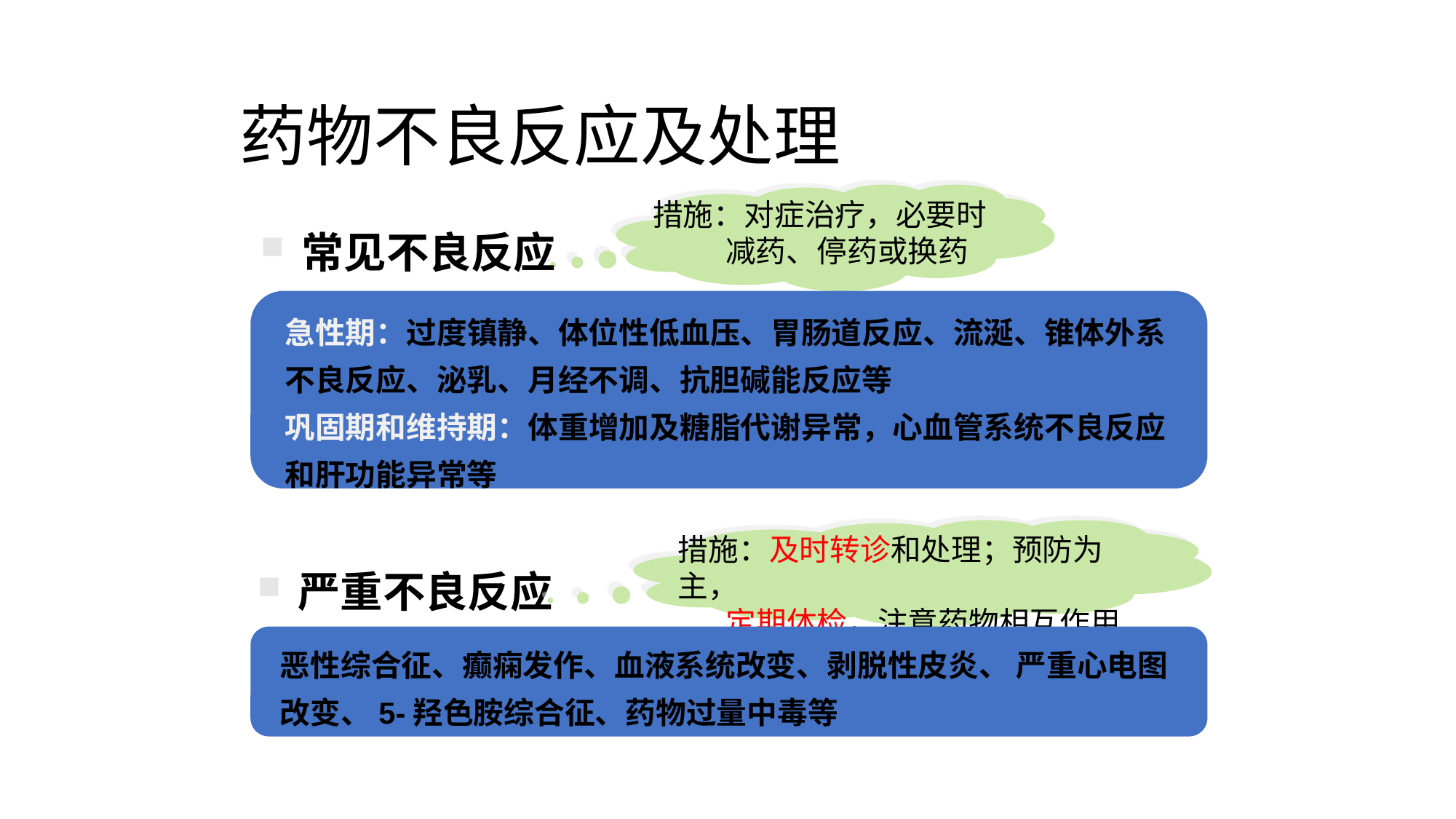

# 药物不良反应及处理

措施：对症治疗，必要时
      减药、停药或换药
常见不良反应

急性期：过度镇静、体位性低血压、胃肠道反应、流涎、锥体外系不良反应、泌乳、月经不调、抗胆碱能反应等
巩固期和维持期：体重增加及糖脂代谢异常，心血管系统不良反应和肝功能异常等

措施：及时转诊和处理；预防为主，
      定期体检，注意药物相互作用
严重不良反应

恶性综合征、癫痫发作、血液系统改变、剥脱性皮炎、 严重心电图改变、5-羟色胺综合征、药物过量中毒等